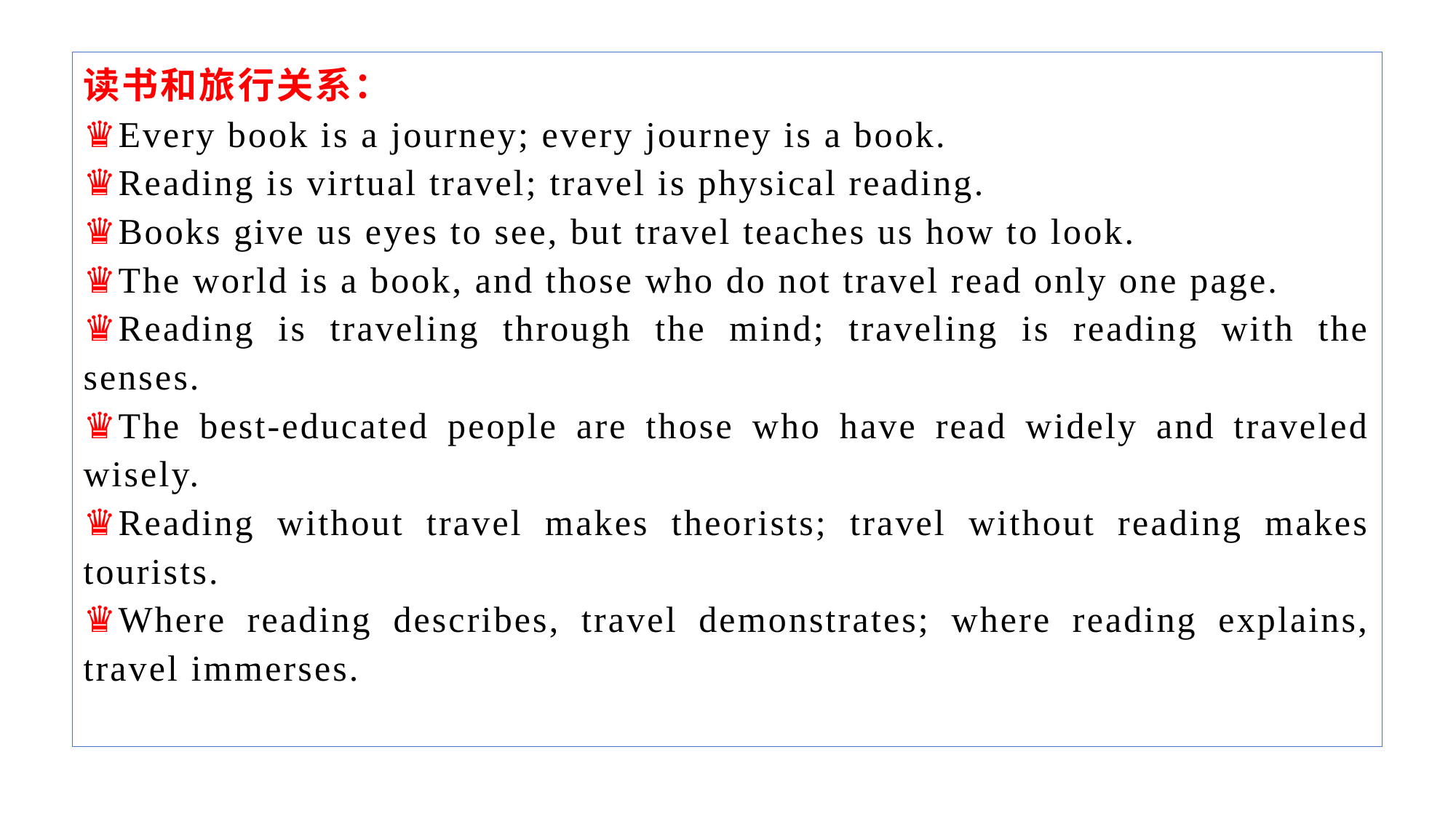

读书和旅行关系：
♛Every book is a journey; every journey is a book.
♛Reading is virtual travel; travel is physical reading.
♛Books give us eyes to see, but travel teaches us how to look.
♛The world is a book, and those who do not travel read only one page.
♛Reading is traveling through the mind; traveling is reading with the senses.
♛The best-educated people are those who have read widely and traveled wisely.
♛Reading without travel makes theorists; travel without reading makes tourists.
♛Where reading describes, travel demonstrates; where reading explains, travel immerses.